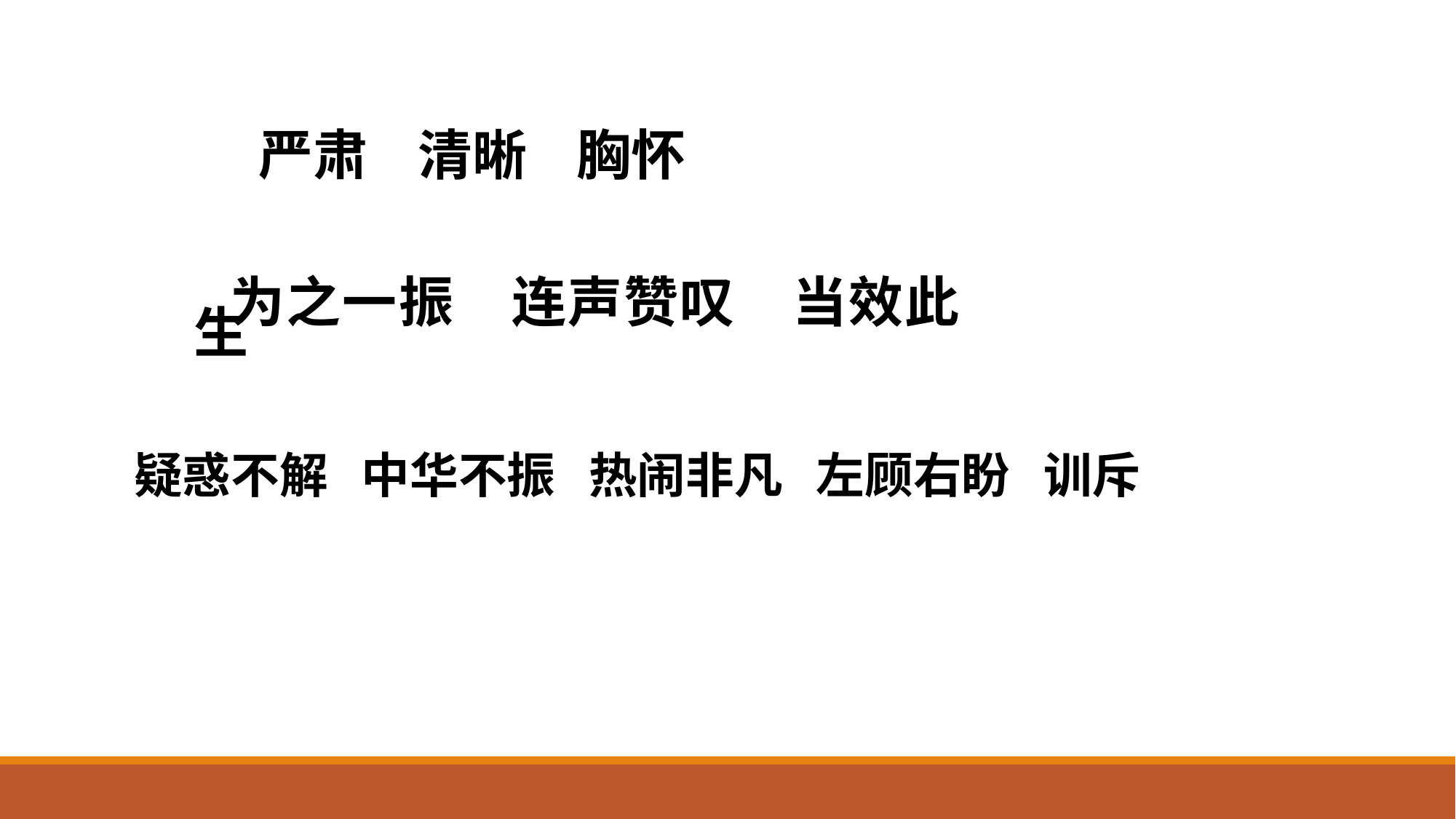

严肃    清晰    胸怀

为之一振    连声赞叹    当效此生
疑惑不解   中华不振   热闹非凡   左顾右盼   训斥